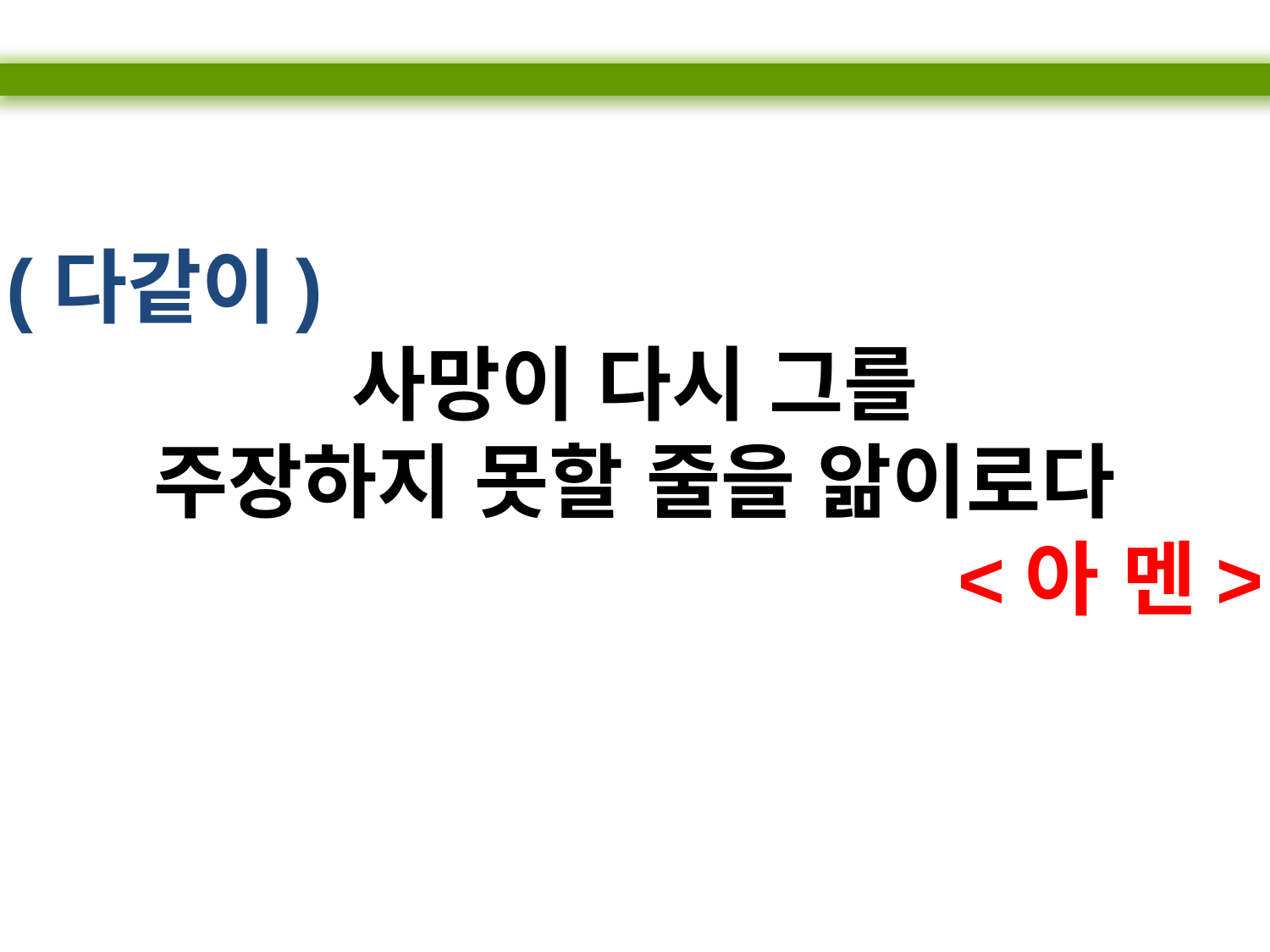

(다같이)
사망이 다시 그를
주장하지 못할 줄을 앎이로다
<아 멘>